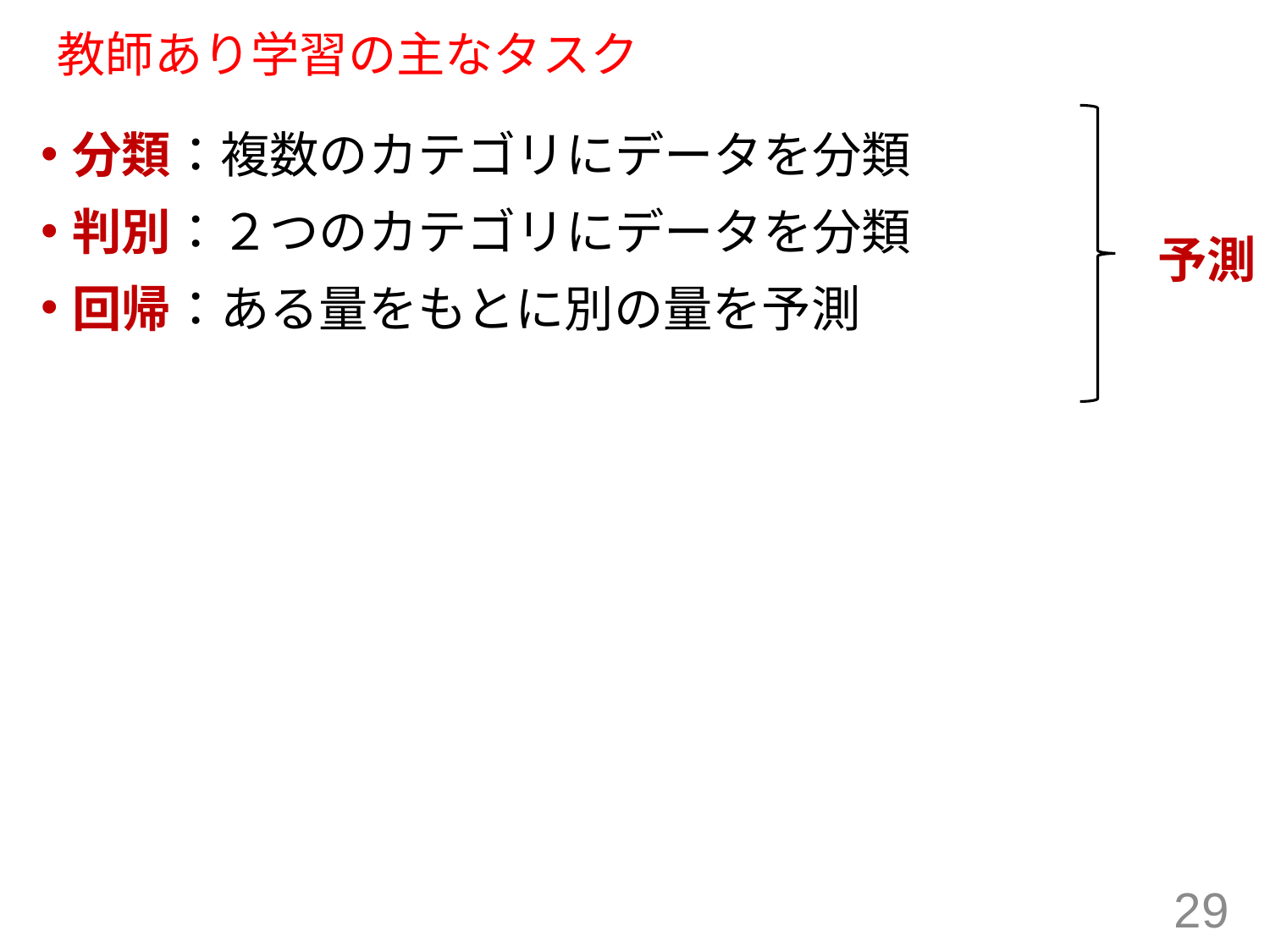

# 教師あり学習の主なタスク

分類：複数のカテゴリにデータを分類
判別：２つのカテゴリにデータを分類
回帰：ある量をもとに別の量を予測

予測
29